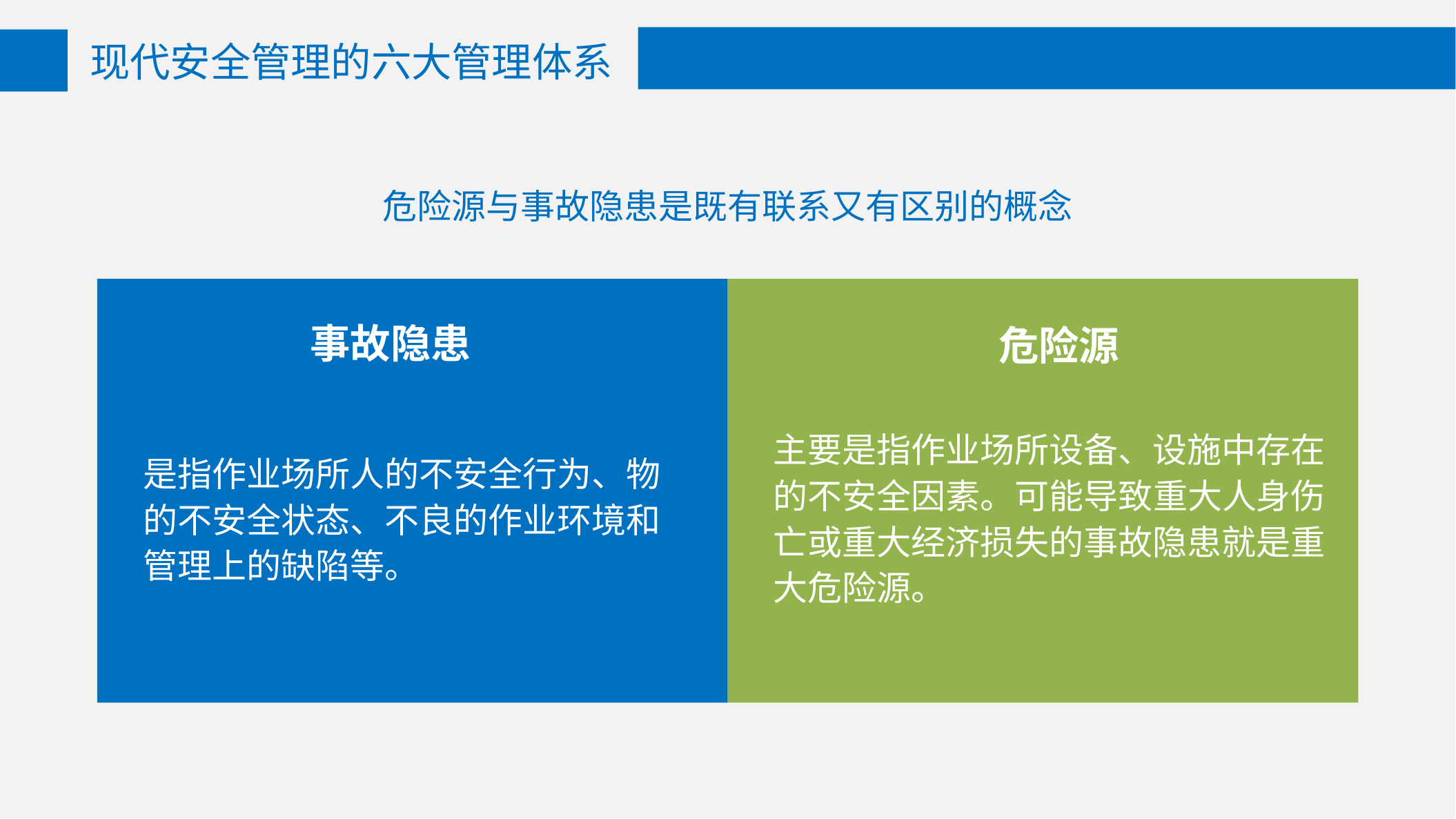

现代安全管理的六大管理体系
危险源与事故隐患是既有联系又有区别的概念

事故隐患
危险源
主要是指作业场所设备、设施中存在的不安全因素。可能导致重大人身伤亡或重大经济损失的事故隐患就是重大危险源。
是指作业场所人的不安全行为、物的不安全状态、不良的作业环境和管理上的缺陷等。